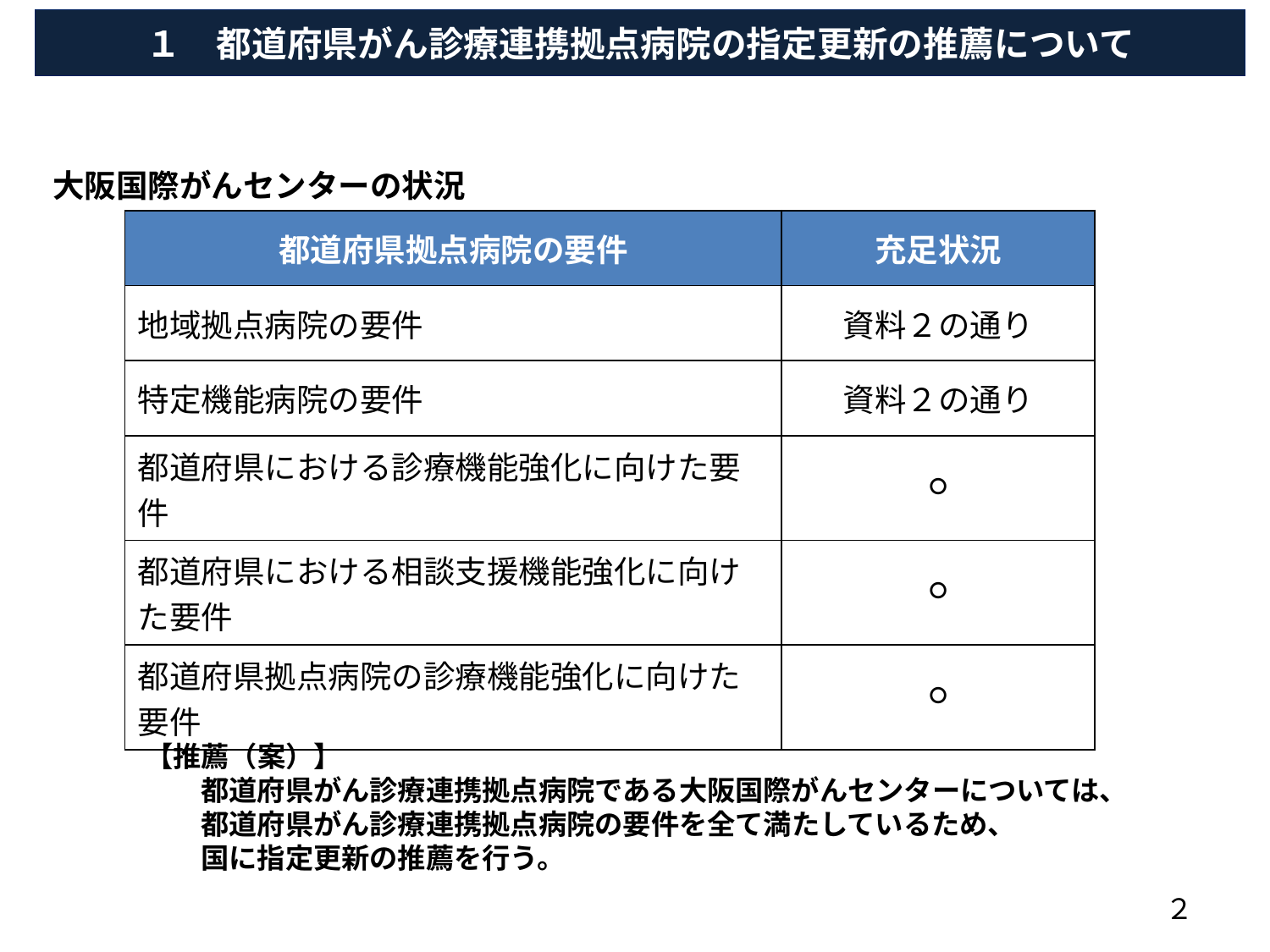

１　都道府県がん診療連携拠点病院の指定更新の推薦について
大阪国際がんセンターの状況
| 都道府県拠点病院の要件 | 充足状況 |
| --- | --- |
| 地域拠点病院の要件 | 資料２の通り |
| 特定機能病院の要件 | 資料２の通り |
| 都道府県における診療機能強化に向けた要件 | ○ |
| 都道府県における相談支援機能強化に向けた要件 | ○ |
| 都道府県拠点病院の診療機能強化に向けた要件 | ○ |
【推薦（案）】
　　都道府県がん診療連携拠点病院である大阪国際がんセンターについては、
　　都道府県がん診療連携拠点病院の要件を全て満たしているため、
　　国に指定更新の推薦を行う。
２